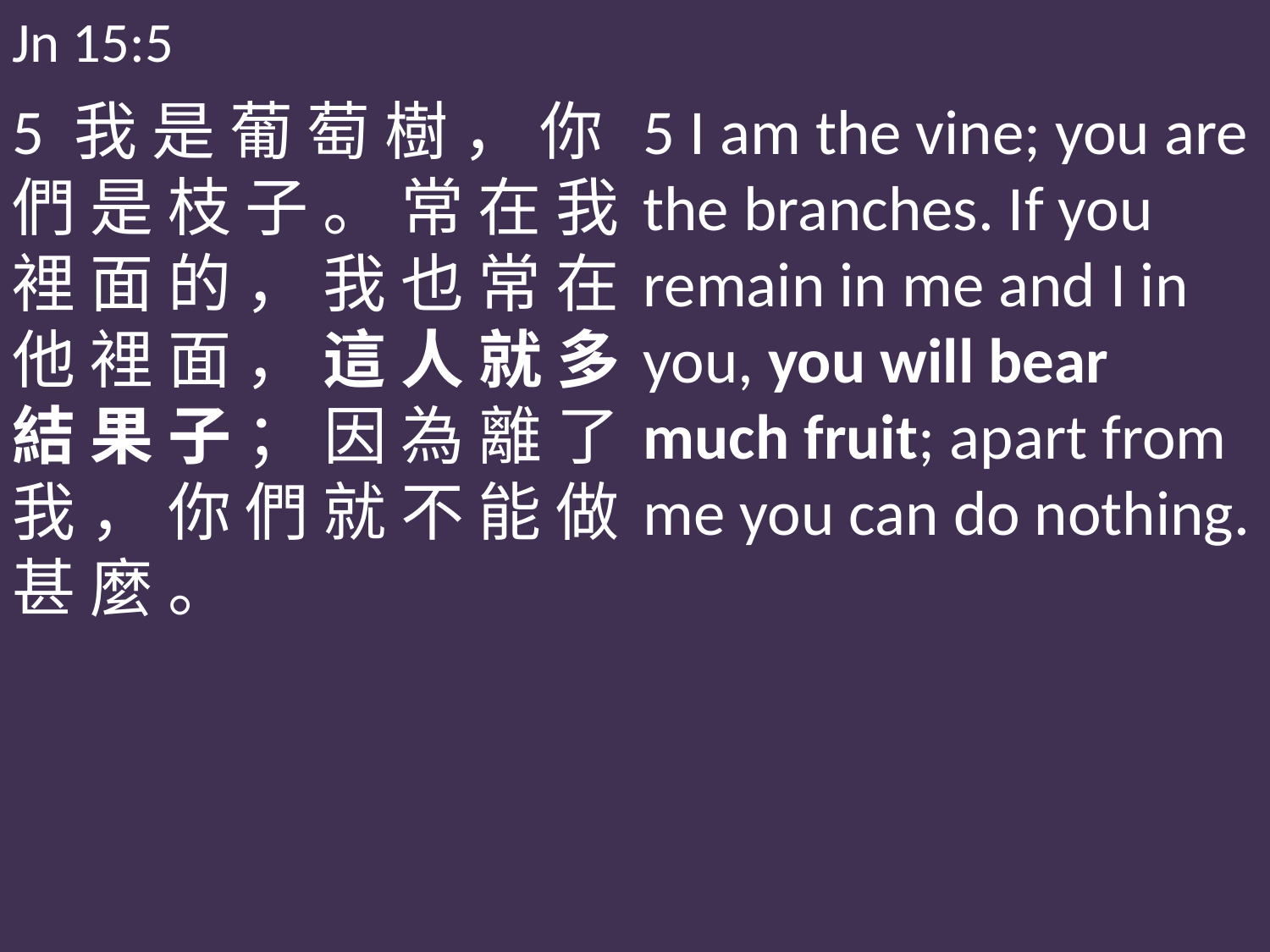

Jn 15:5
5 我 是 葡 萄 樹 ， 你 們 是 枝 子 。 常 在 我 裡 面 的 ， 我 也 常 在 他 裡 面 ， 這 人 就 多 結 果 子 ； 因 為 離 了 我 ， 你 們 就 不 能 做 甚 麼 。
5 I am the vine; you are the branches. If you remain in me and I in you, you will bear much fruit; apart from me you can do nothing.